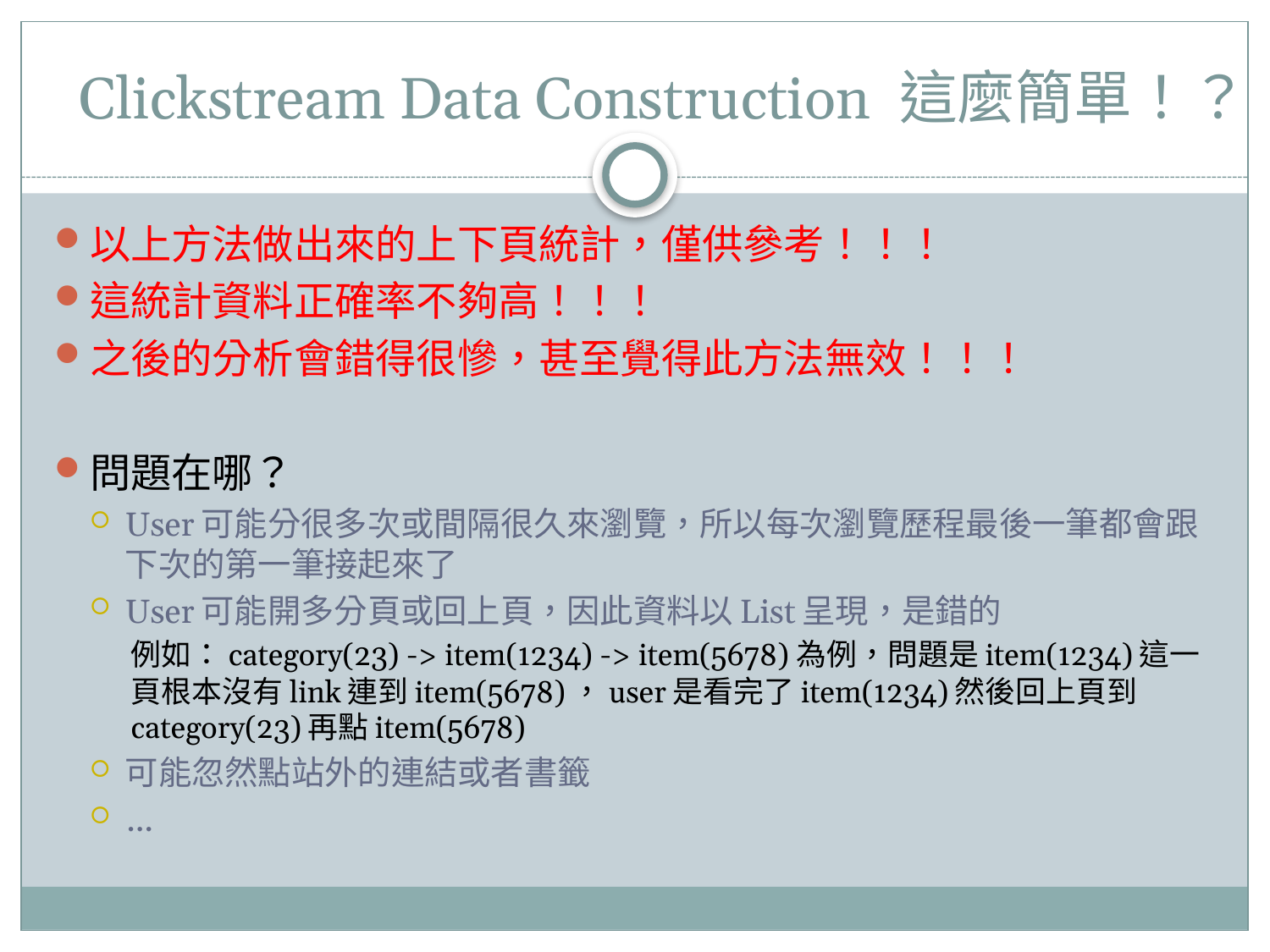

# Clickstream Data Construction 這麼簡單！？
以上方法做出來的上下頁統計，僅供參考！！！
這統計資料正確率不夠高！！！
之後的分析會錯得很慘，甚至覺得此方法無效！！！

問題在哪？
User可能分很多次或間隔很久來瀏覽，所以每次瀏覽歷程最後一筆都會跟下次的第一筆接起來了
User可能開多分頁或回上頁，因此資料以List呈現，是錯的
例如：category(23) -> item(1234) -> item(5678)為例，問題是item(1234)這一頁根本沒有link連到item(5678)，user是看完了item(1234)然後回上頁到category(23)再點item(5678)
可能忽然點站外的連結或者書籤
…